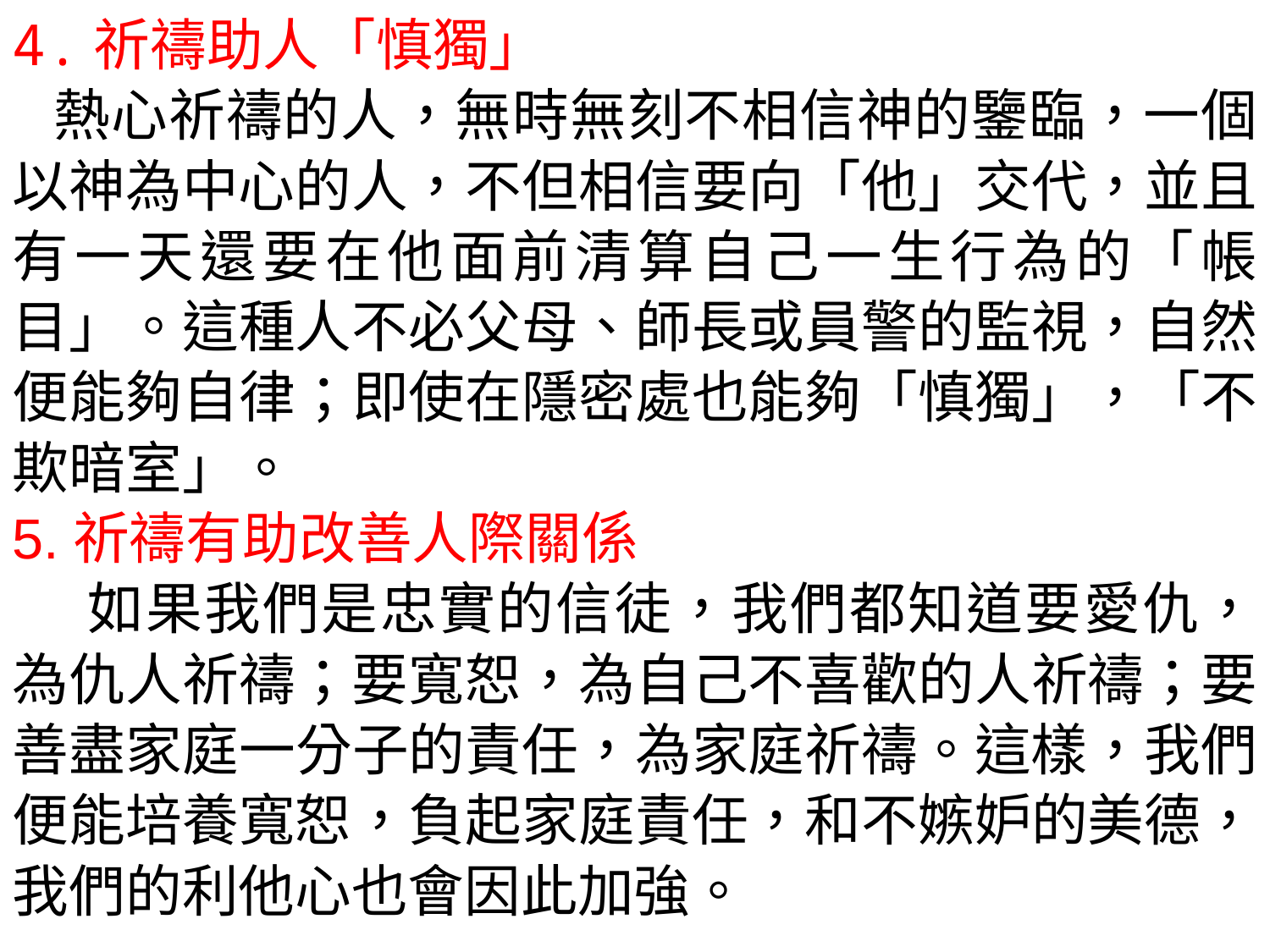

4.祈禱助人「慎獨」
  熱心祈禱的人，無時無刻不相信神的鑒臨，一個以神為中心的人，不但相信要向「他」交代，並且有一天還要在他面前清算自己一生行為的「帳目」。這種人不必父母、師長或員警的監視，自然便能夠自律；即使在隱密處也能夠「慎獨」，「不欺暗室」。
5.祈禱有助改善人際關係
    如果我們是忠實的信徒，我們都知道要愛仇，為仇人祈禱；要寬恕，為自己不喜歡的人祈禱；要善盡家庭一分子的責任，為家庭祈禱。這樣，我們便能培養寬恕，負起家庭責任，和不嫉妒的美德，我們的利他心也會因此加強。